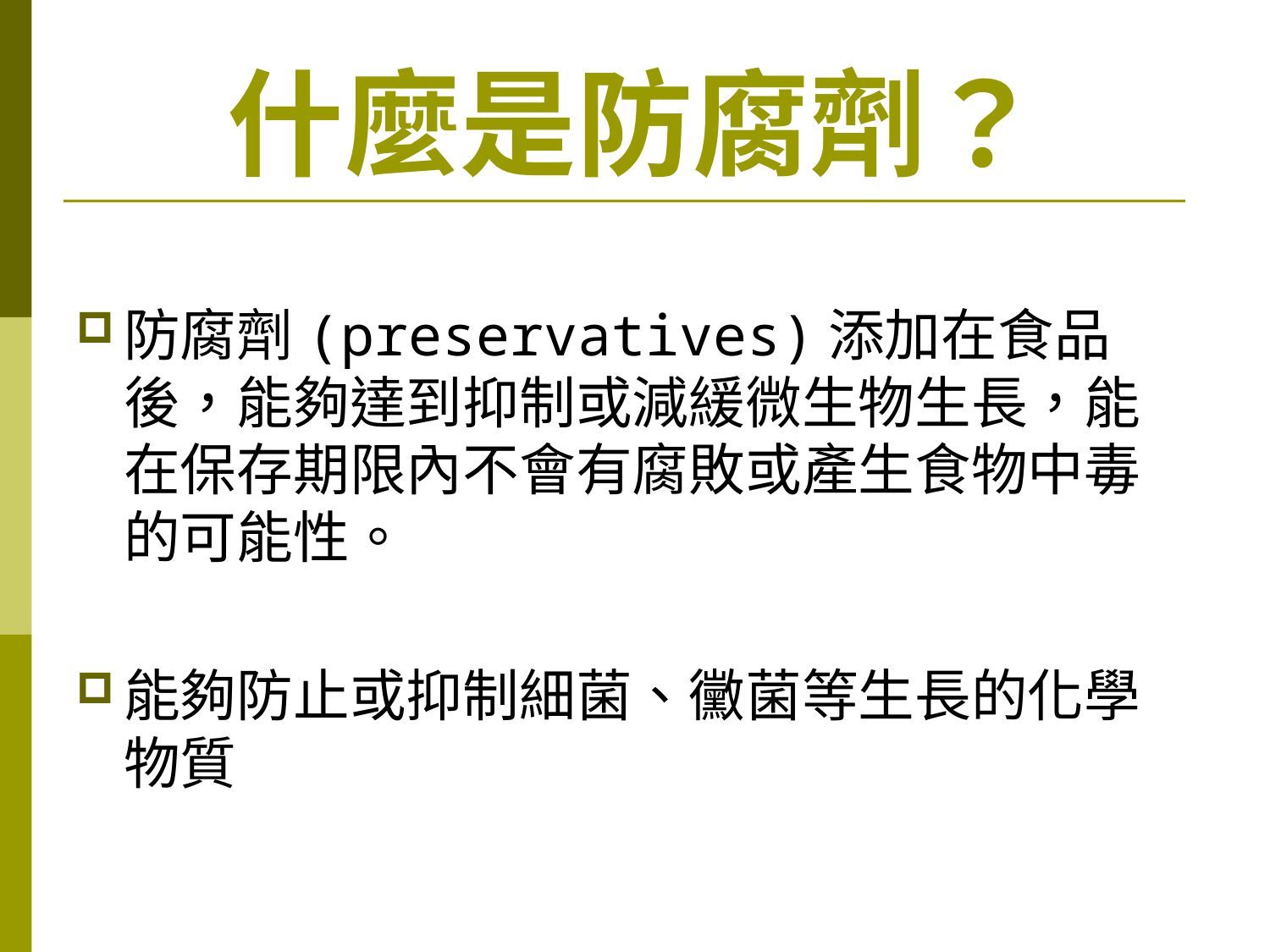

# 什麼是防腐劑？

防腐劑(preservatives)添加在食品後，能夠達到抑制或減緩微生物生長，能在保存期限內不會有腐敗或產生食物中毒的可能性。

能夠防止或抑制細菌、黴菌等生長的化學物質